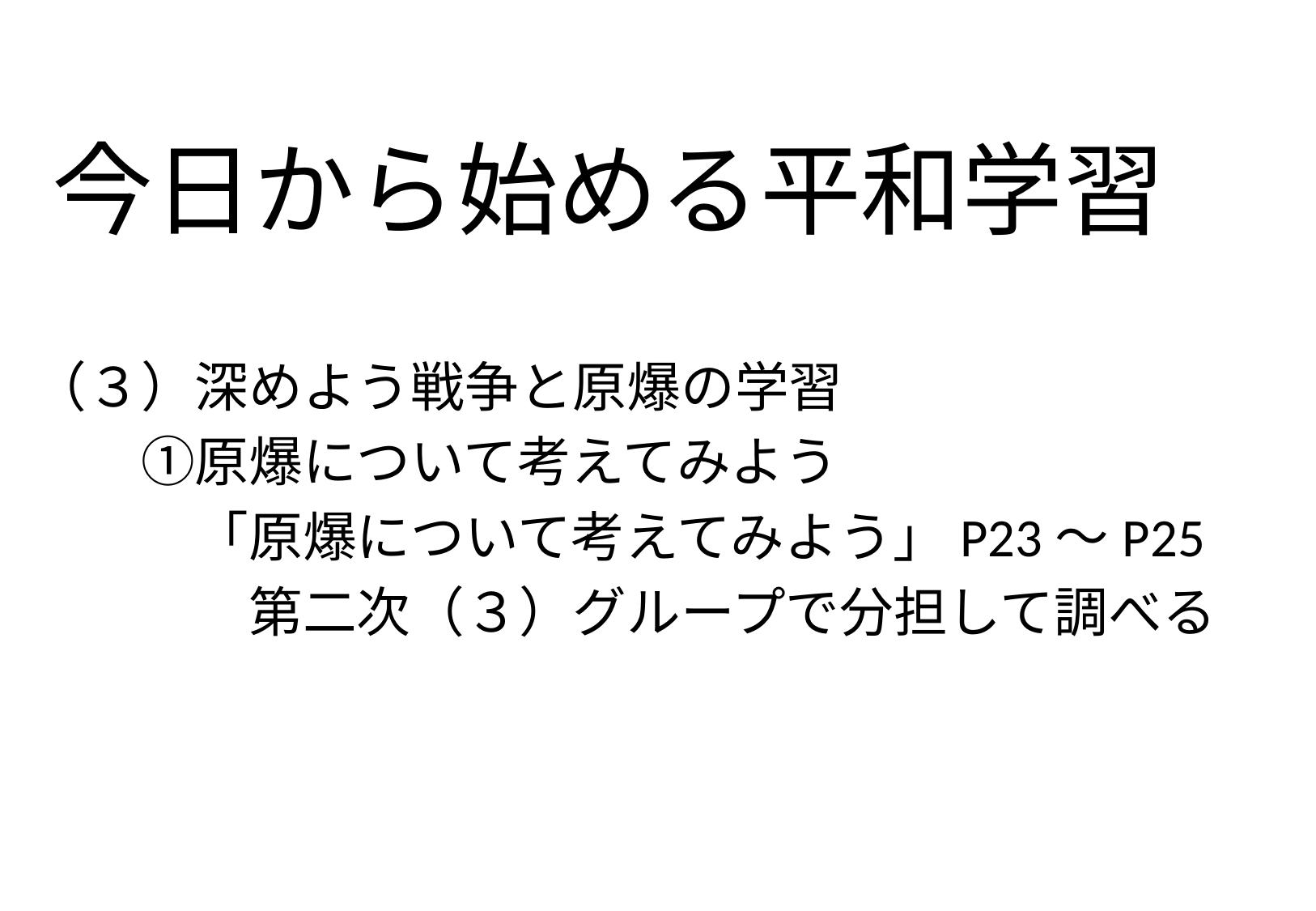

# 今日から始める平和学習
（３）深めよう戦争と原爆の学習
　　①原爆について考えてみよう
　　　「原爆について考えてみよう」P23～P25
　　　　第二次（３）グループで分担して調べる